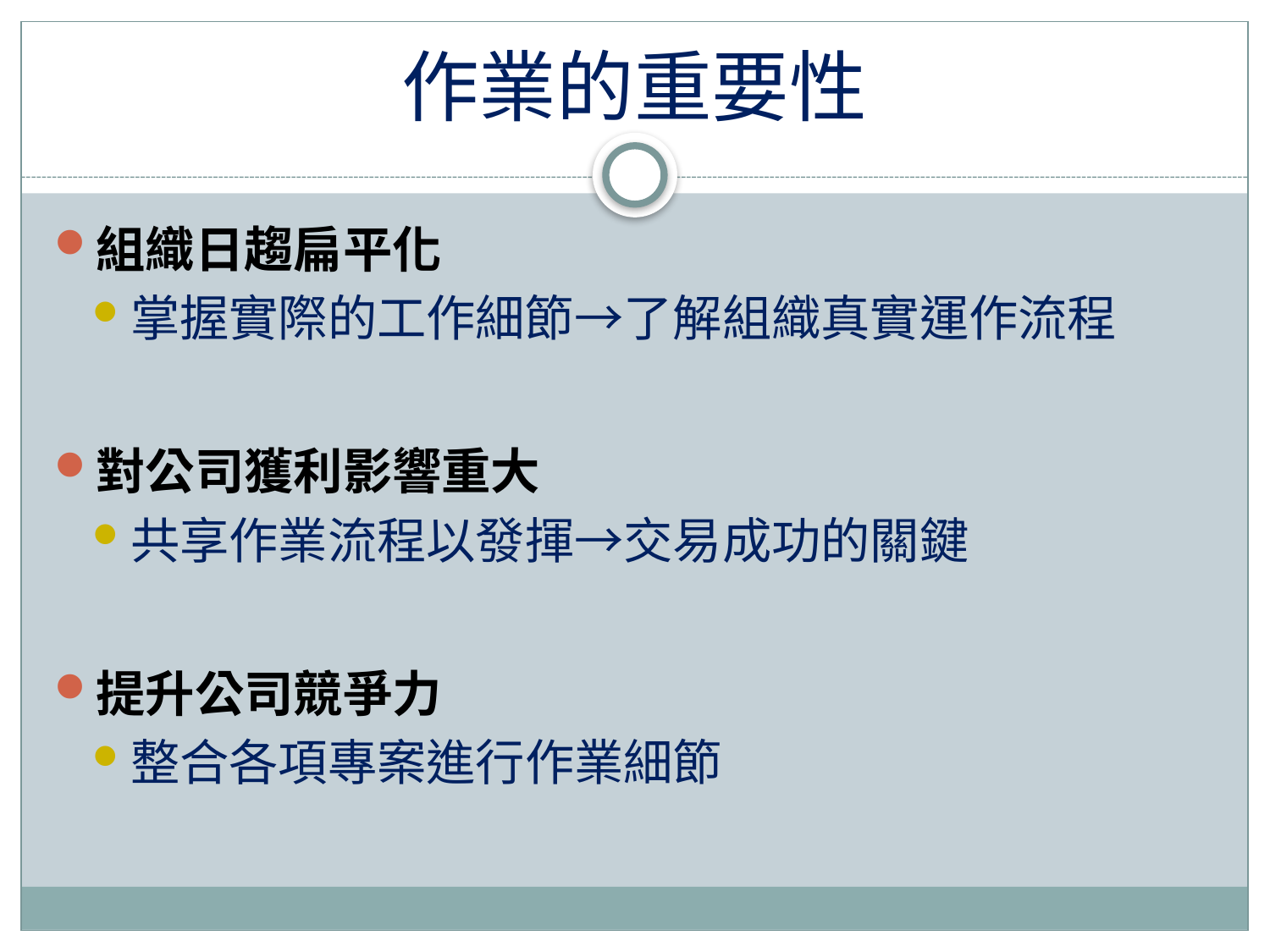

# 作業的重要性
組織日趨扁平化
掌握實際的工作細節→了解組織真實運作流程

對公司獲利影響重大
共享作業流程以發揮→交易成功的關鍵

提升公司競爭力
整合各項專案進行作業細節